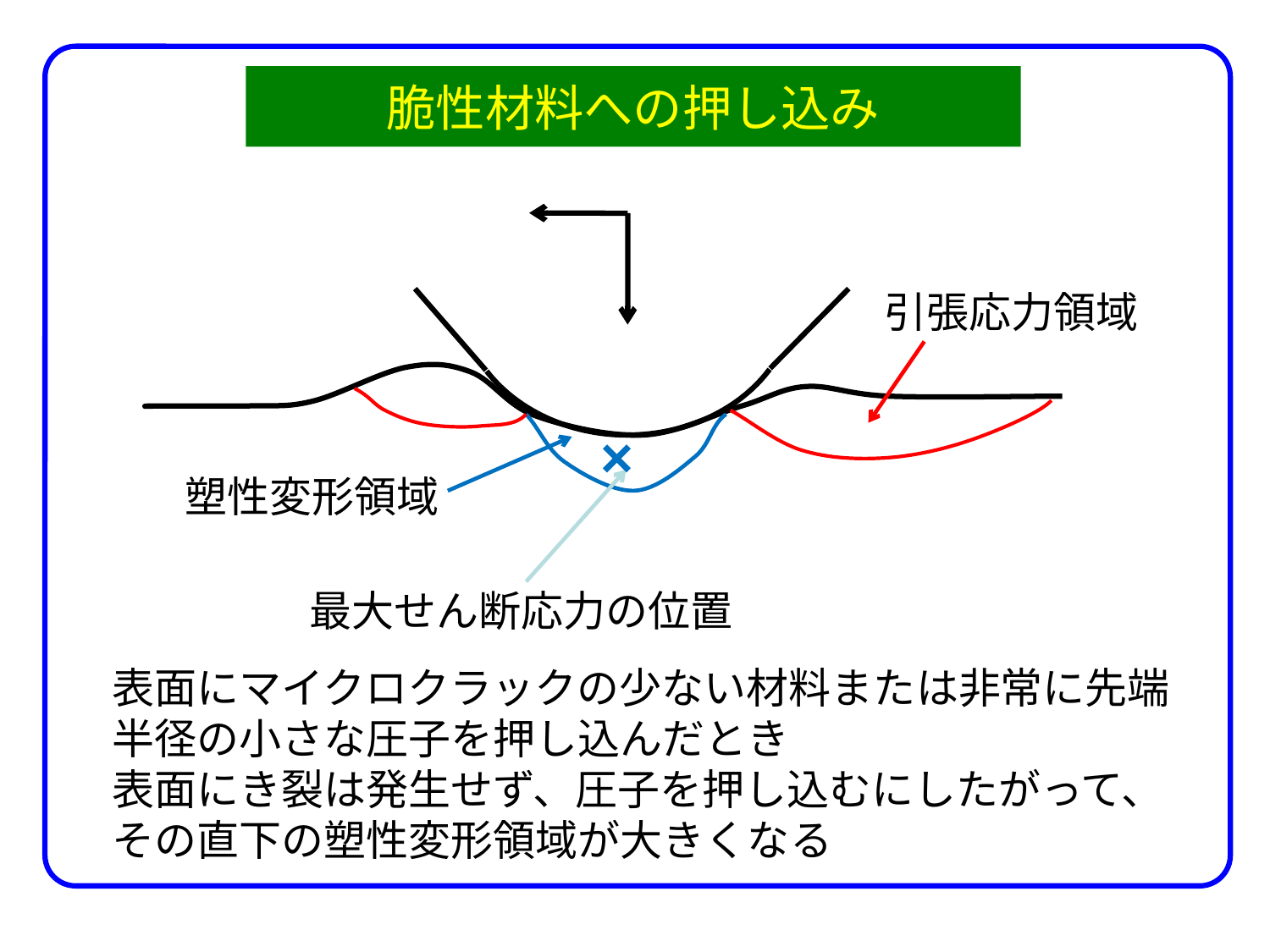

# 脆性材料への押し込み

引張応力領域

×
塑性変形領域
最大せん断応力の位置
表面にマイクロクラックの少ない材料または非常に先端半径の小さな圧子を押し込んだとき
表面にき裂は発生せず、圧子を押し込むにしたがって、その直下の塑性変形領域が大きくなる